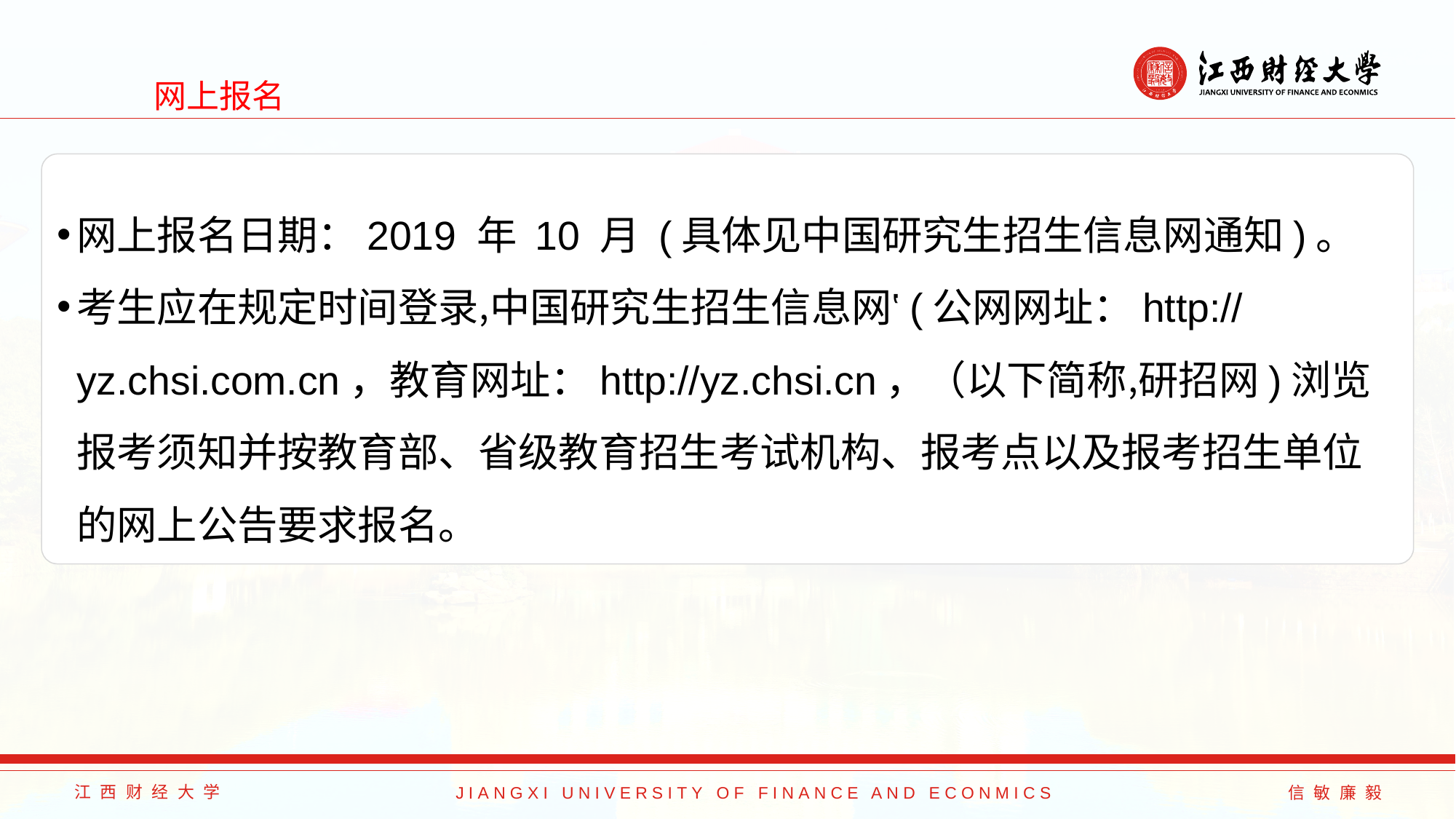

# 网上报名

网上报名日期：2019 年 10 月 (具体见中国研究生招生信息网通知)。
考生应在规定时间登录‚中国研究生招生信息网‛(公网网址：http://yz.chsi.com.cn，教育网址：http://yz.chsi.cn，（以下简称‚研招网)浏览报考须知并按教育部、省级教育招生考试机构、报考点以及报考招生单位的网上公告要求报名。